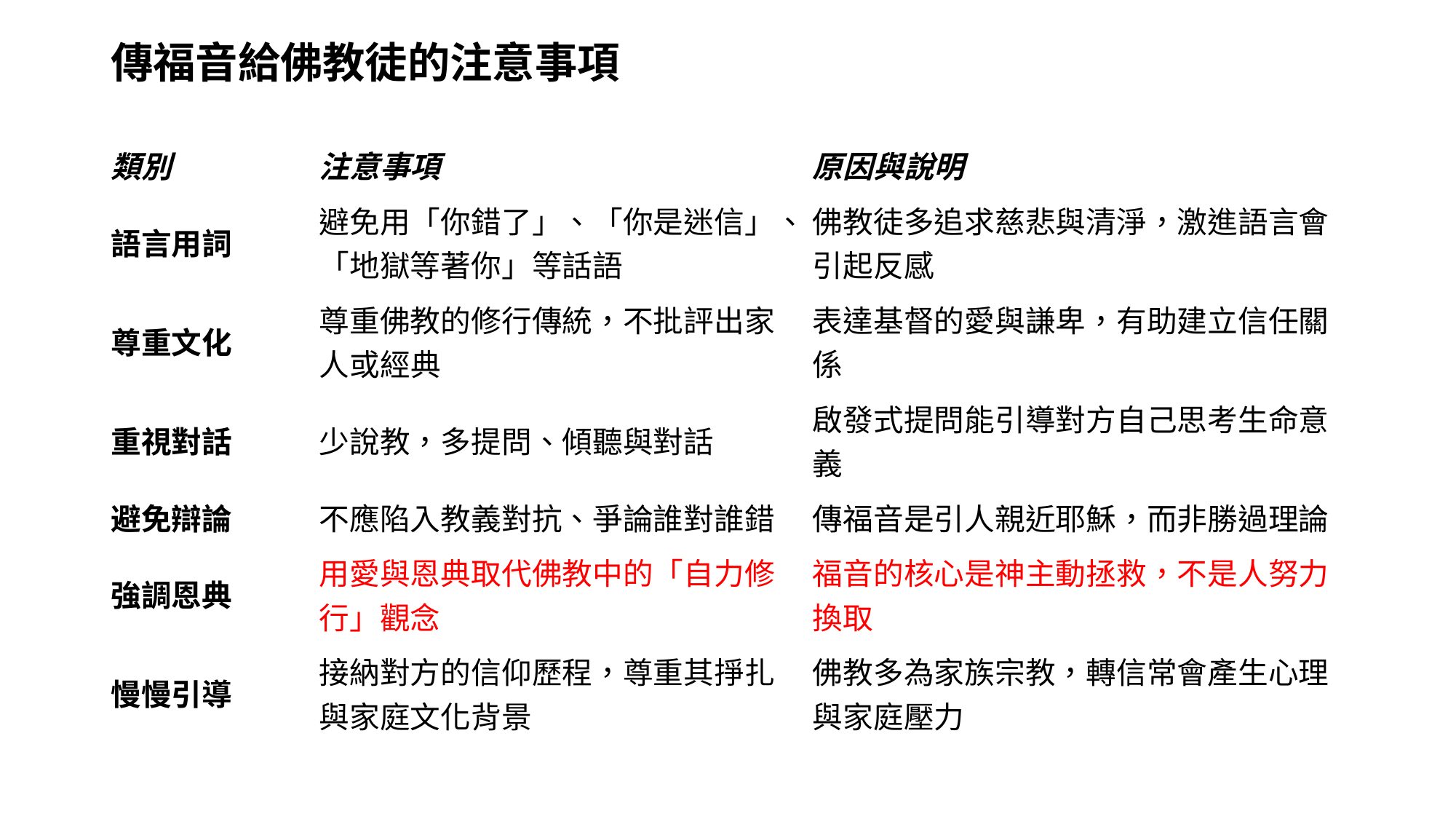

# 傳福音給佛教徒的注意事項
| 類別 | 注意事項 | 原因與說明 |
| --- | --- | --- |
| 語言用詞 | 避免用「你錯了」、「你是迷信」、「地獄等著你」等話語 | 佛教徒多追求慈悲與清淨，激進語言會引起反感 |
| 尊重文化 | 尊重佛教的修行傳統，不批評出家人或經典 | 表達基督的愛與謙卑，有助建立信任關係 |
| 重視對話 | 少說教，多提問、傾聽與對話 | 啟發式提問能引導對方自己思考生命意義 |
| 避免辯論 | 不應陷入教義對抗、爭論誰對誰錯 | 傳福音是引人親近耶穌，而非勝過理論 |
| 強調恩典 | 用愛與恩典取代佛教中的「自力修行」觀念 | 福音的核心是神主動拯救，不是人努力換取 |
| 慢慢引導 | 接納對方的信仰歷程，尊重其掙扎與家庭文化背景 | 佛教多為家族宗教，轉信常會產生心理與家庭壓力 |